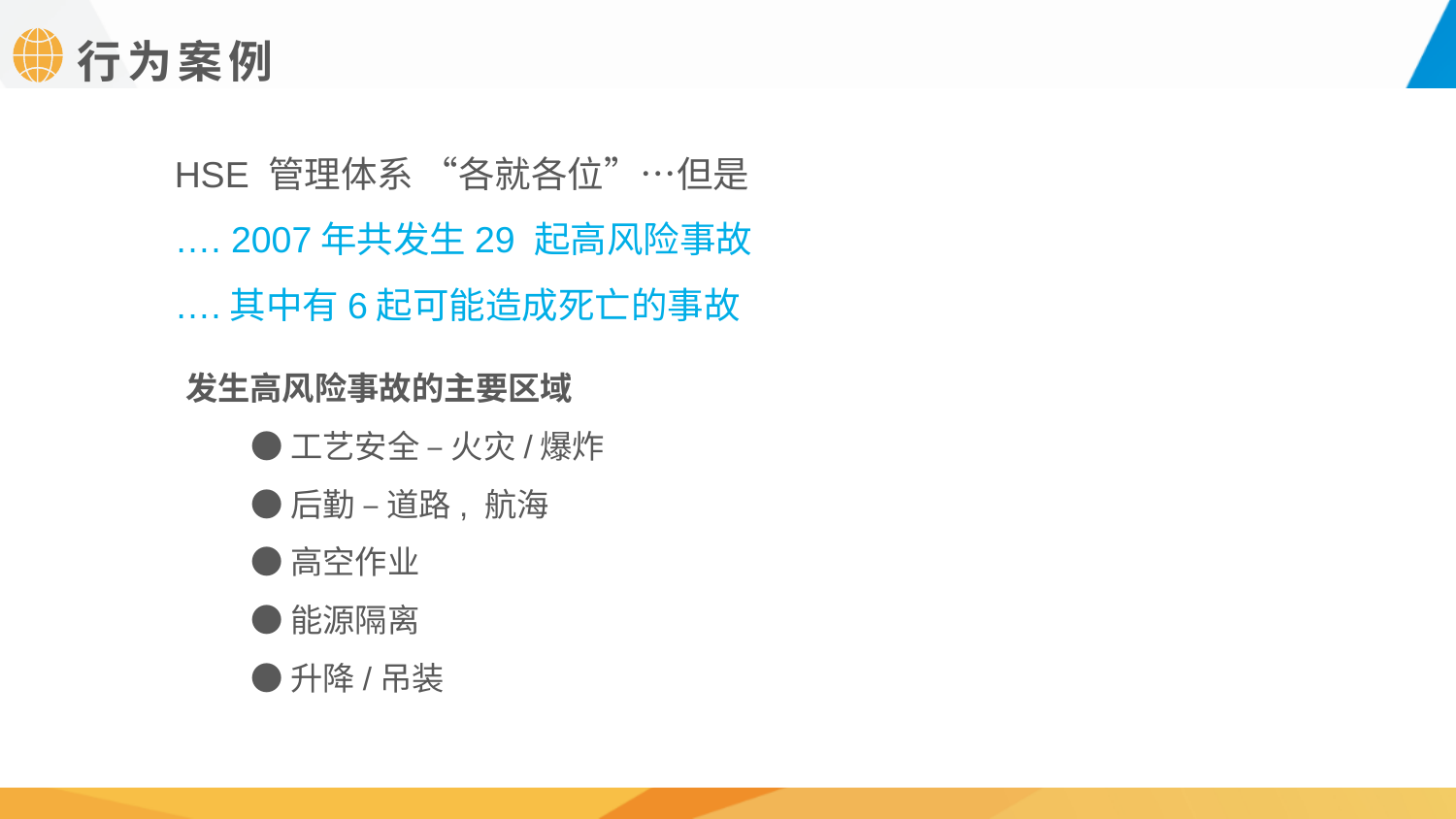

行为案例

HSE 管理体系 “各就各位”…但是
…. 2007年共发生29 起高风险事故
….其中有6起可能造成死亡的事故
发生高风险事故的主要区域
●工艺安全 – 火灾/爆炸
●后勤 – 道路, 航海
●高空作业
●能源隔离
●升降/吊装